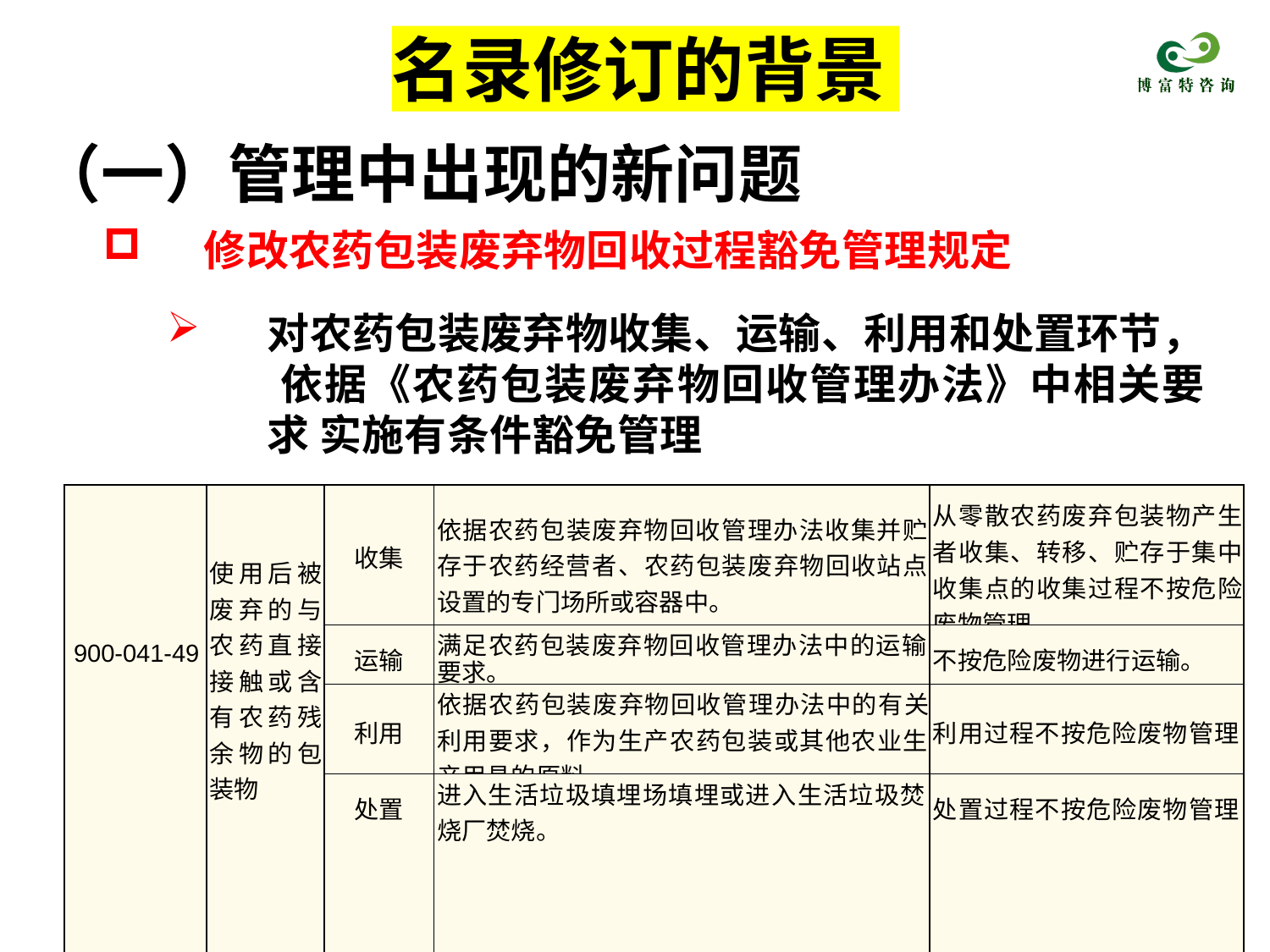

# 名录修订的背景
（一）管理中出现的新问题
修改农药包装废弃物回收过程豁免管理规定
对农药包装废弃物收集、运输、利用和处置环节，  依据《农药包装废弃物回收管理办法》中相关要求 实施有条件豁免管理
| 900-041-49 | 使用后被 废弃的与 农药直接 接触或含 有农药残 余物的包 装物 | 收集 | 依据农药包装废弃物回收管理办法收集并贮 存于农药经营者、农药包装废弃物回收站点 设置的专门场所或容器中。 | 从零散农药废弃包装物产生 者收集、转移、贮存于集中 收集点的收集过程不按危险 废物管理。 |
| --- | --- | --- | --- | --- |
|  |  | 运输 | 满足农药包装废弃物回收管理办法中的运输 要求。 | 不按危险废物进行运输。 |
|  |  | 利用 | 依据农药包装废弃物回收管理办法中的有关 利用要求，作为生产农药包装或其他农业生 产用具的原料。 | 利用过程不按危险废物管理 |
|  |  | 处置 | 进入生活垃圾填埋场填埋或进入生活垃圾焚 烧厂焚烧。 | 处置过程不按危险废物管理 |